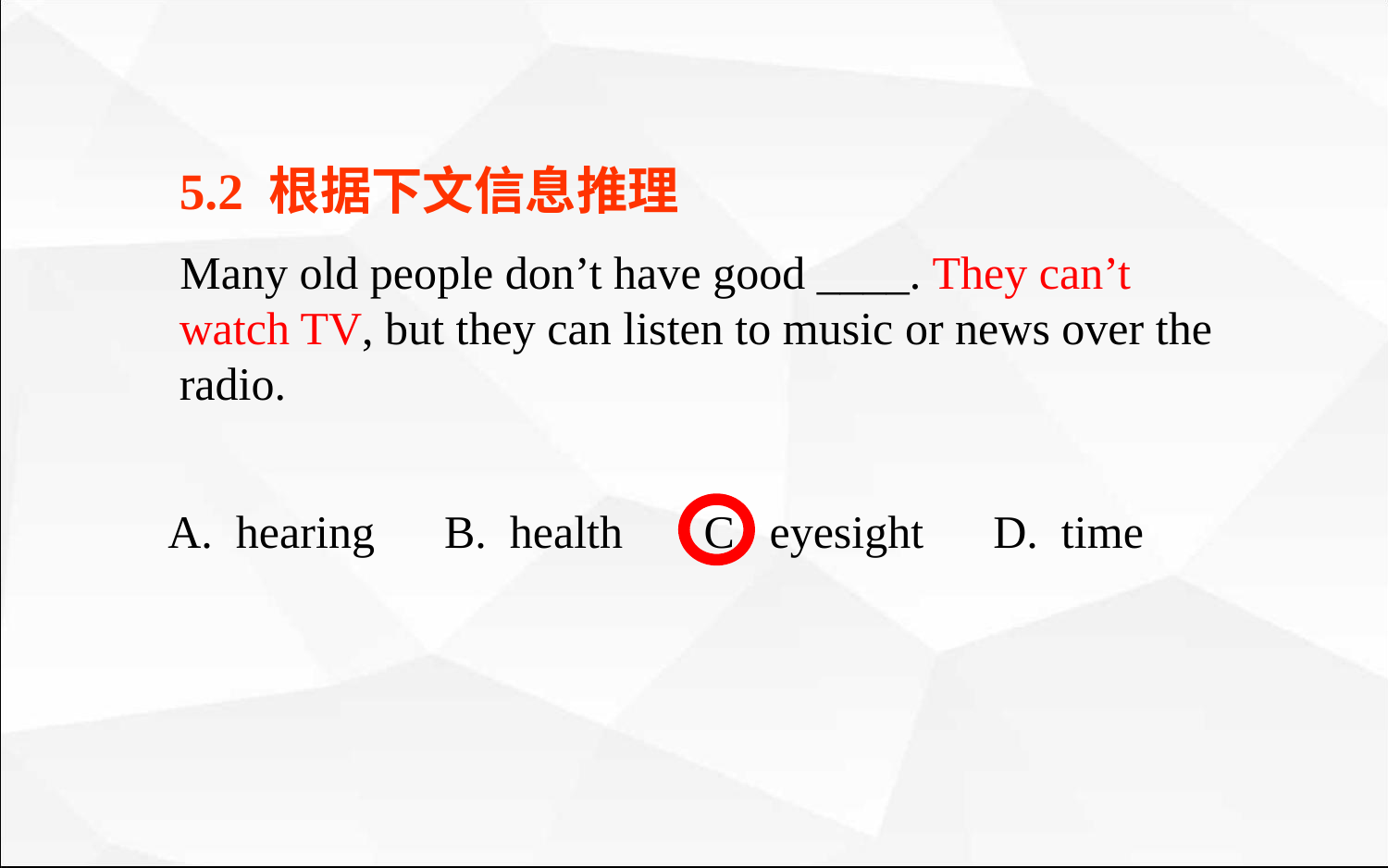

5.2 根据下文信息推理
 Many old people don’t have good ____. They can’t watch TV, but they can listen to music or news over the radio.

A.  hearing      B.  health       C.  eyesight      D.  time